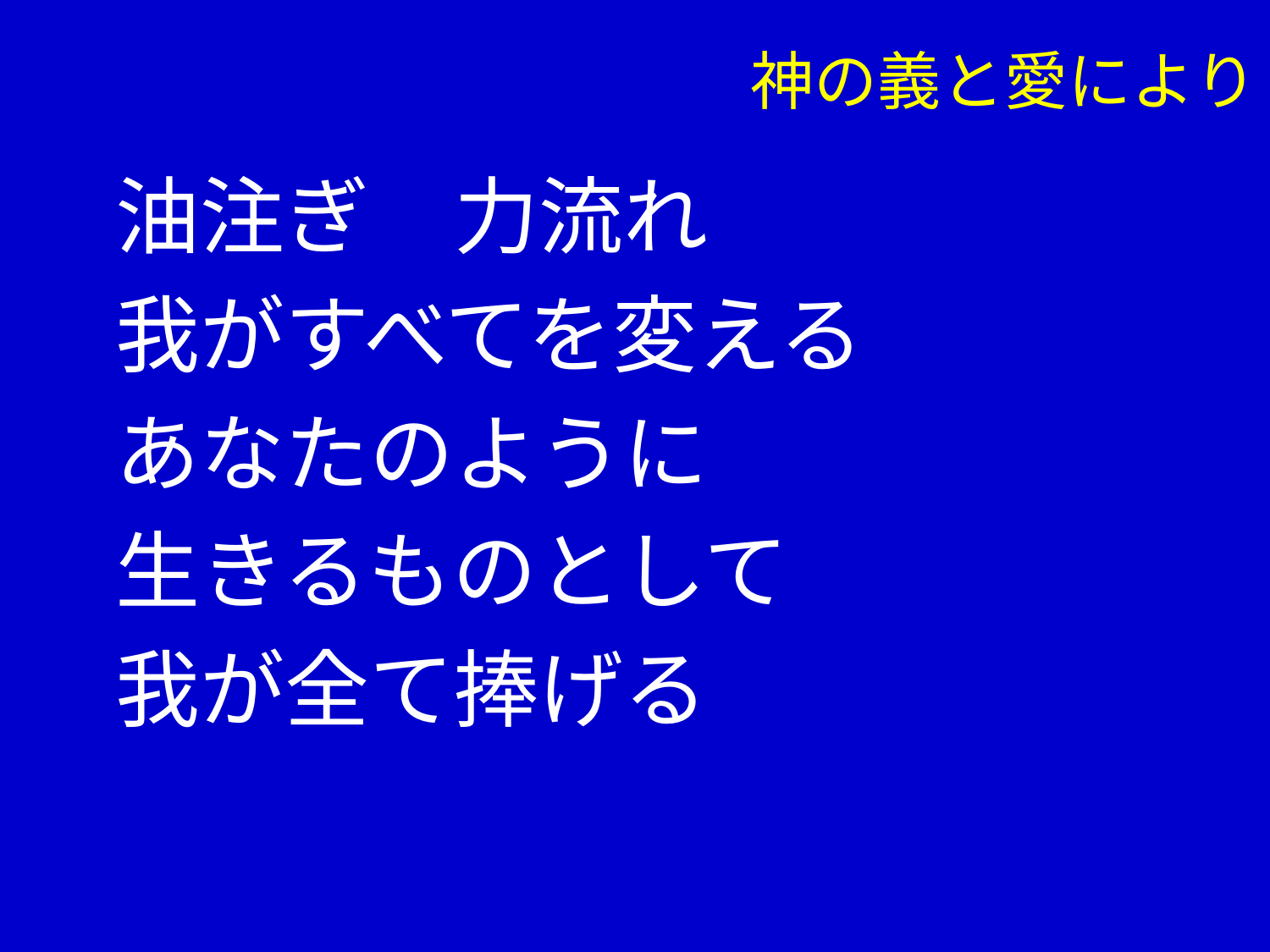

# 神の義と愛により
油注ぎ　力流れ
我がすべてを変える
あなたのように
生きるものとして
我が全て捧げる